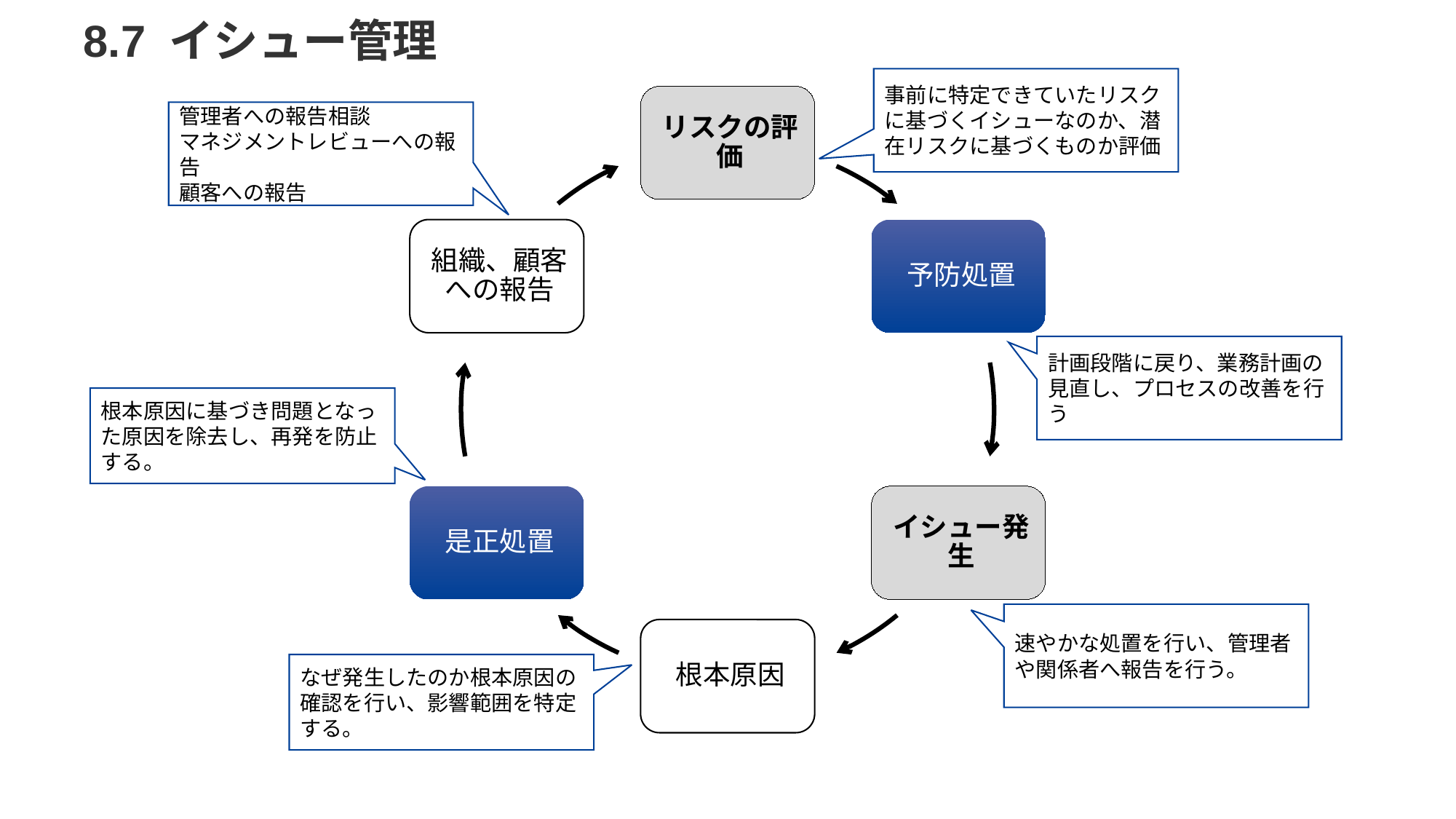

# 8.7 イシュー管理
事前に特定できていたリスクに基づくイシューなのか、潜在リスクに基づくものか評価
リスクの評価
予防処置
イシュー発生
根本原因
是正処置
組織、顧客への報告
管理者への報告相談
マネジメントレビューへの報告
顧客への報告
計画段階に戻り、業務計画の見直し、プロセスの改善を行う
根本原因に基づき問題となった原因を除去し、再発を防止する。
速やかな処置を行い、管理者や関係者へ報告を行う。
なぜ発生したのか根本原因の確認を行い、影響範囲を特定する。